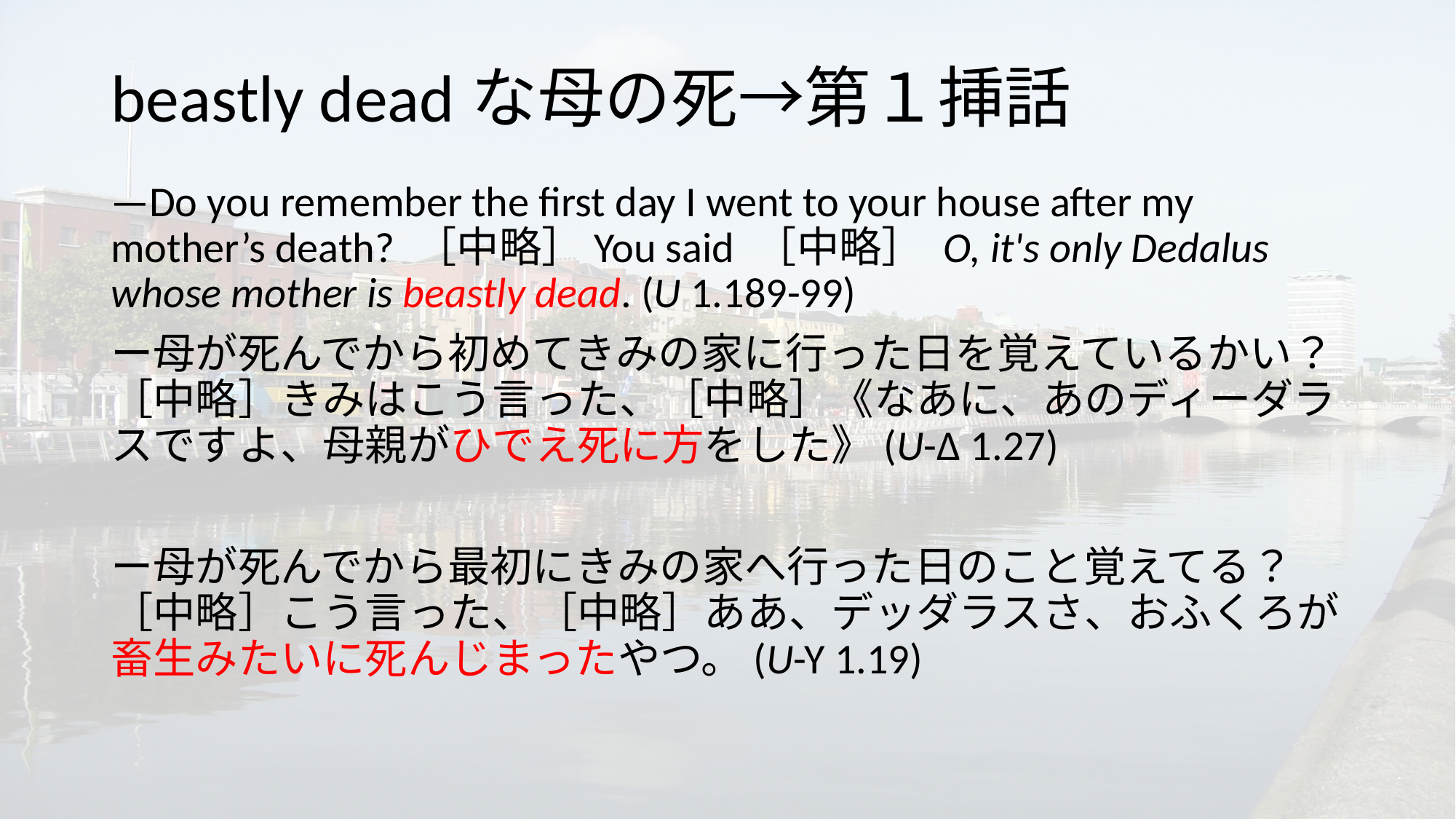

# beastly deadな母の死→第１挿話
—Do you remember the first day I went to your house after my mother’s death? ［中略］You said ［中略］ O, it's only Dedalus whose mother is beastly dead. (U 1.189-99)
ー母が死んでから初めてきみの家に行った日を覚えているかい？［中略］きみはこう言った、［中略］《なあに、あのディーダラスですよ、母親がひでえ死に方をした》(U-Δ 1.27)

ー母が死んでから最初にきみの家へ行った日のこと覚えてる？［中略］こう言った、［中略］ああ、デッダラスさ、おふくろが畜生みたいに死んじまったやつ。(U-Y 1.19)